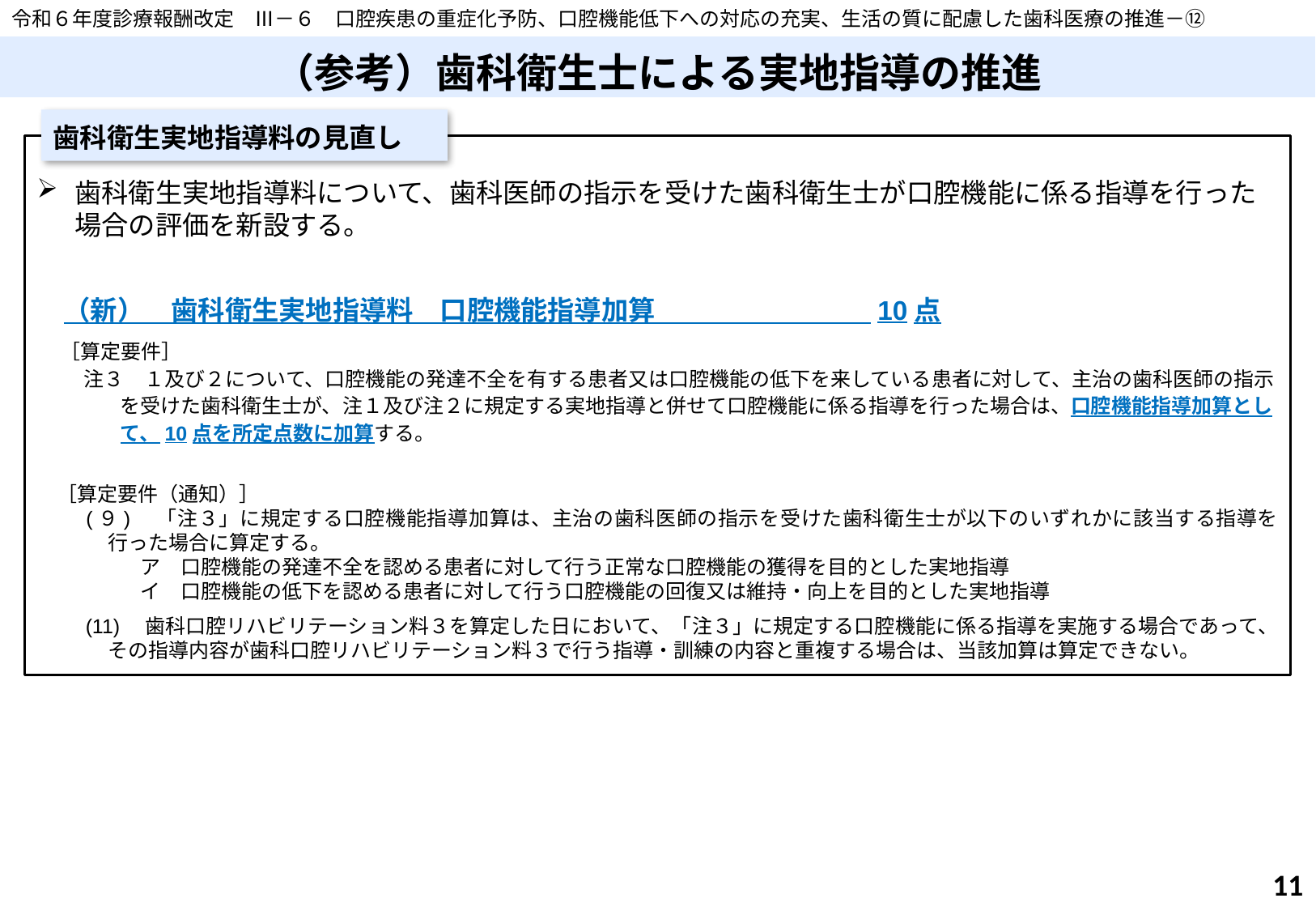

令和６年度診療報酬改定　Ⅲ－６　口腔疾患の重症化予防、口腔機能低下への対応の充実、生活の質に配慮した歯科医療の推進－⑫
# （参考）歯科衛生士による実地指導の推進
歯科衛生実地指導料の見直し

歯科衛生実地指導料について、歯科医師の指示を受けた歯科衛生士が口腔機能に係る指導を行った場合の評価を新設する。

　（新）　歯科衛生実地指導料　口腔機能指導加算　　　　　　　　10点
　［算定要件］
注３　１及び２について、口腔機能の発達不全を有する患者又は口腔機能の低下を来している患者に対して、主治の歯科医師の指示を受けた歯科衛生士が、注１及び注２に規定する実地指導と併せて口腔機能に係る指導を行った場合は、口腔機能指導加算として、10点を所定点数に加算する。

　［算定要件（通知）］
　(９)　「注３」に規定する口腔機能指導加算は、主治の歯科医師の指示を受けた歯科衛生士が以下のいずれかに該当する指導を行った場合に算定する。
　ア　口腔機能の発達不全を認める患者に対して行う正常な口腔機能の獲得を目的とした実地指導
　イ　口腔機能の低下を認める患者に対して行う口腔機能の回復又は維持・向上を目的とした実地指導
　(11)　歯科口腔リハビリテーション料３を算定した日において、「注３」に規定する口腔機能に係る指導を実施する場合であって、その指導内容が歯科口腔リハビリテーション料３で行う指導・訓練の内容と重複する場合は、当該加算は算定できない。

11